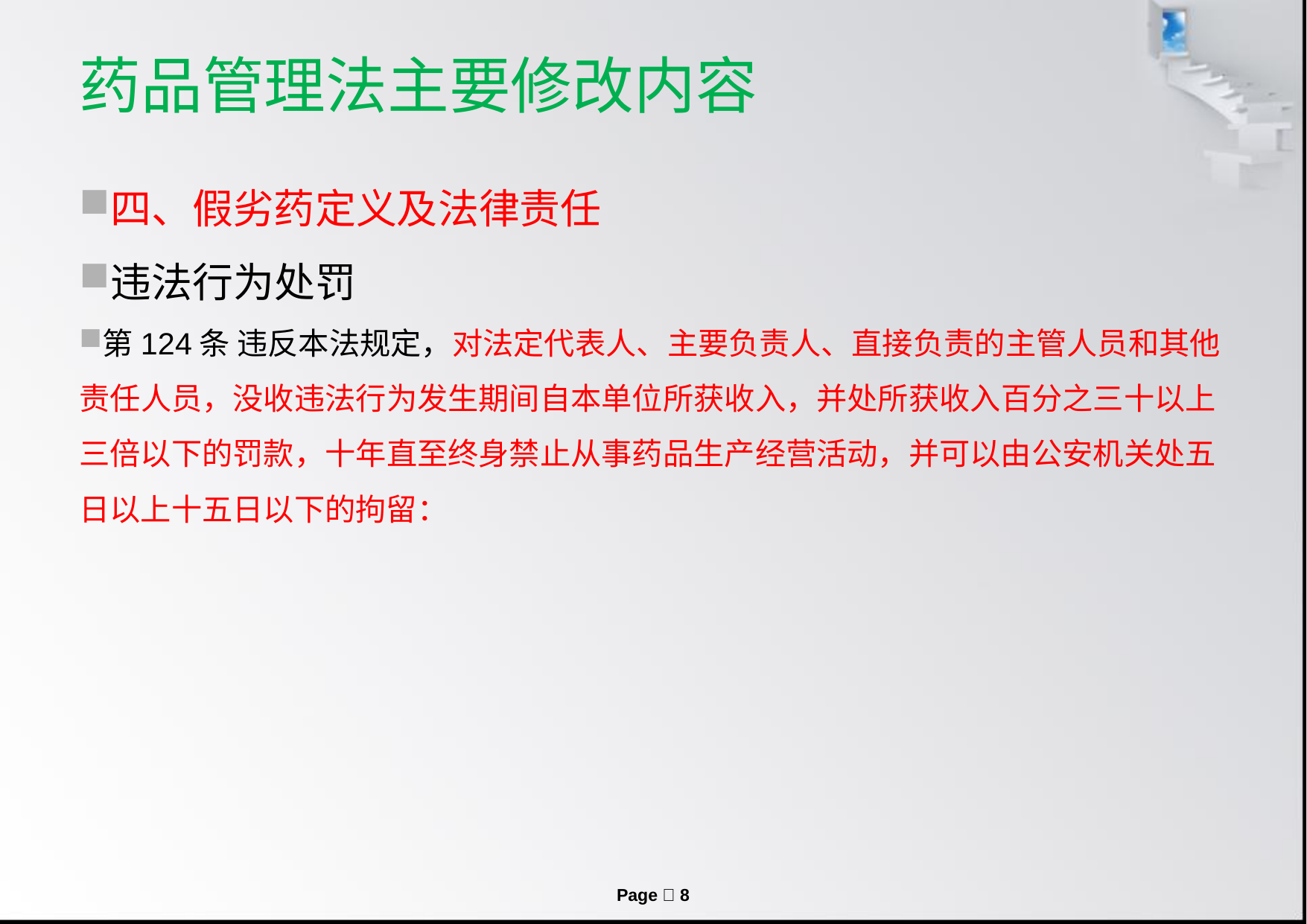

# 药品管理法主要修改内容
四、假劣药定义及法律责任
违法行为处罚
第124条 违反本法规定，对法定代表人、主要负责人、直接负责的主管人员和其他责任人员，没收违法行为发生期间自本单位所获收入，并处所获收入百分之三十以上三倍以下的罚款，十年直至终身禁止从事药品生产经营活动，并可以由公安机关处五日以上十五日以下的拘留：